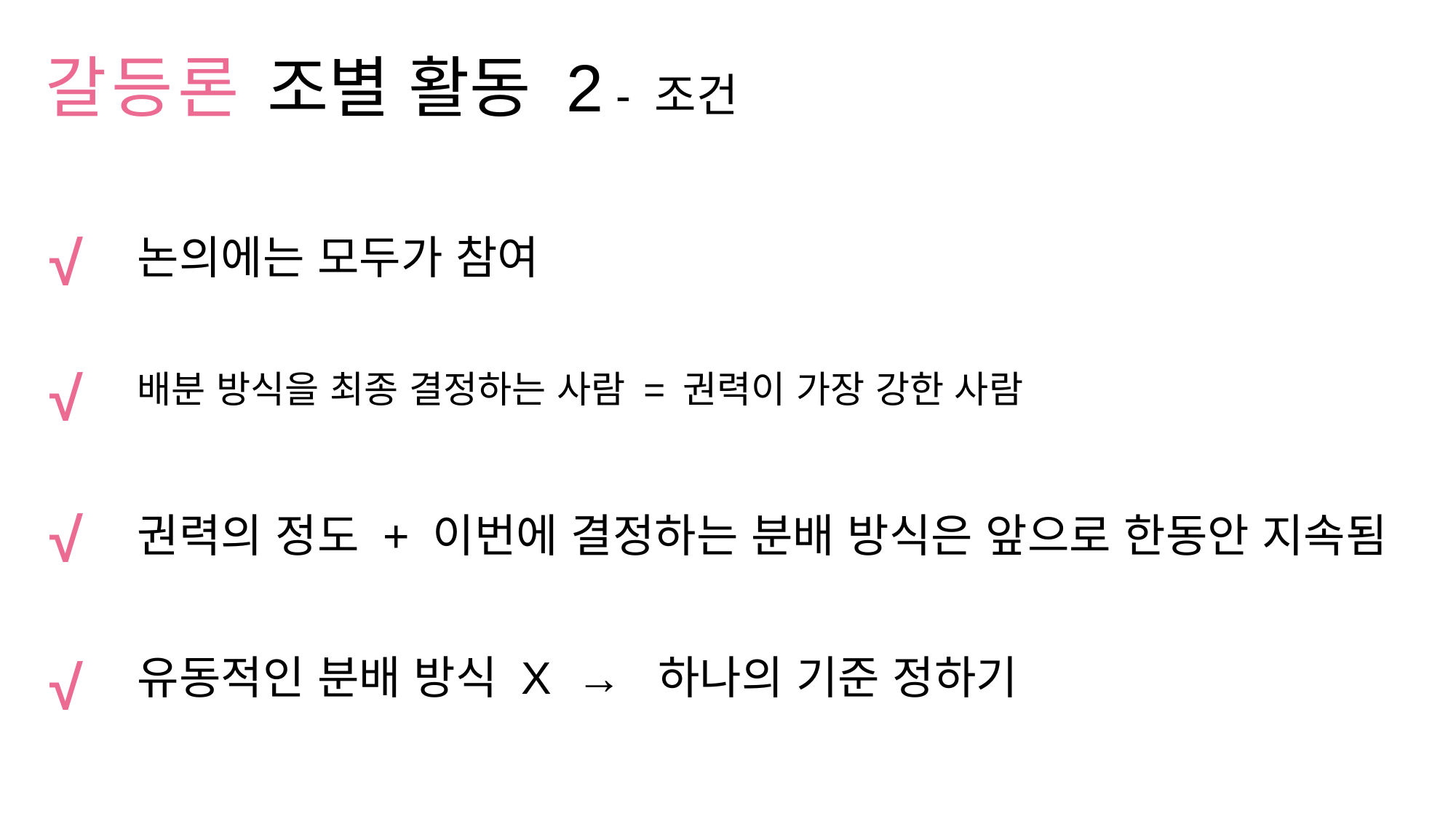

갈등론 조별 활동 2 - 조건
√
논의에는 모두가 참여
√
배분 방식을 최종 결정하는 사람 = 권력이 가장 강한 사람
√
권력의 정도 + 이번에 결정하는 분배 방식은 앞으로 한동안 지속됨
√
유동적인 분배 방식 X  →  하나의 기준 정하기